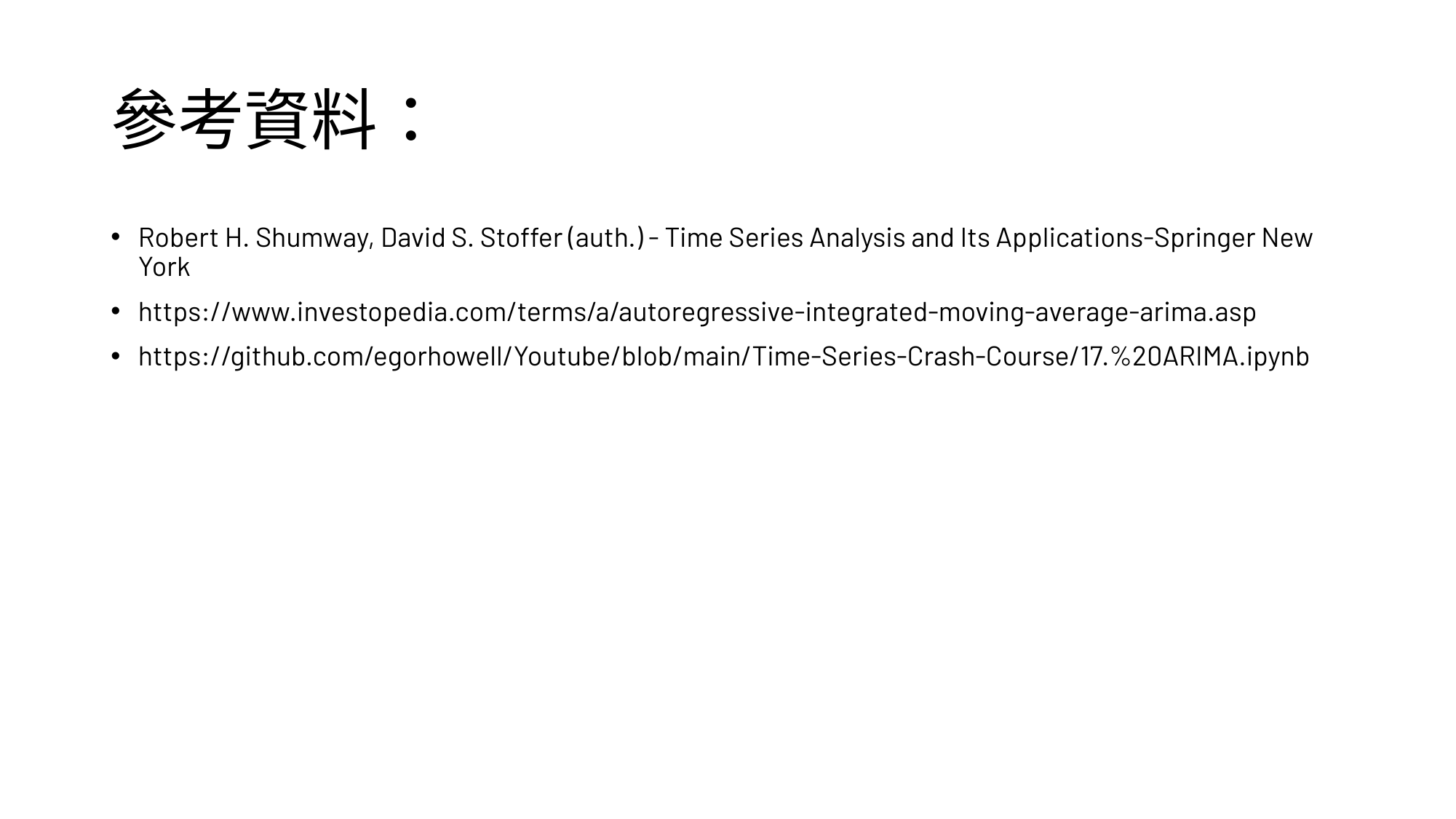

# 參考資料：
Robert H. Shumway, David S. Stoffer (auth.) - Time Series Analysis and Its Applications-Springer New York
https://www.investopedia.com/terms/a/autoregressive-integrated-moving-average-arima.asp
https://github.com/egorhowell/Youtube/blob/main/Time-Series-Crash-Course/17.%20ARIMA.ipynb